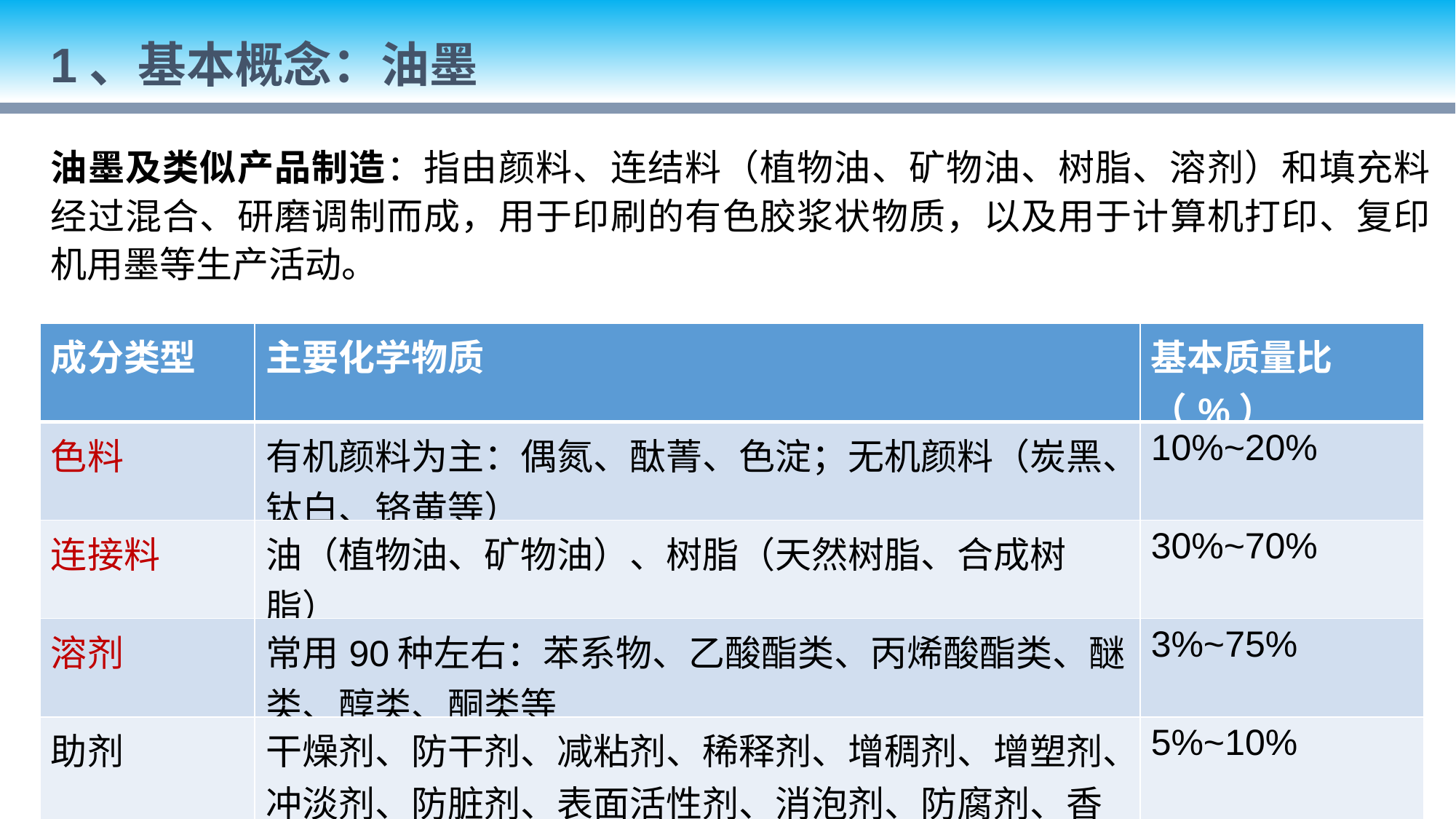

1、基本概念：油墨
油墨及类似产品制造：指由颜料、连结料（植物油、矿物油、树脂、溶剂）和填充料经过混合、研磨调制而成，用于印刷的有色胶浆状物质，以及用于计算机打印、复印机用墨等生产活动。
| 成分类型 | 主要化学物质 | 基本质量比（%） |
| --- | --- | --- |
| 色料 | 有机颜料为主：偶氮、酞菁、色淀；无机颜料（炭黑、钛白、铬黄等） | 10%~20% |
| 连接料 | 油（植物油、矿物油）、树脂（天然树脂、合成树脂） | 30%~70% |
| 溶剂 | 常用90种左右：苯系物、乙酸酯类、丙烯酸酯类、醚类、醇类、酮类等 | 3%~75% |
| 助剂 | 干燥剂、防干剂、减粘剂、稀释剂、增稠剂、增塑剂、冲淡剂、防脏剂、表面活性剂、消泡剂、防腐剂、香料、发泡剂、紫外线吸收剂等 | 5%~10% |